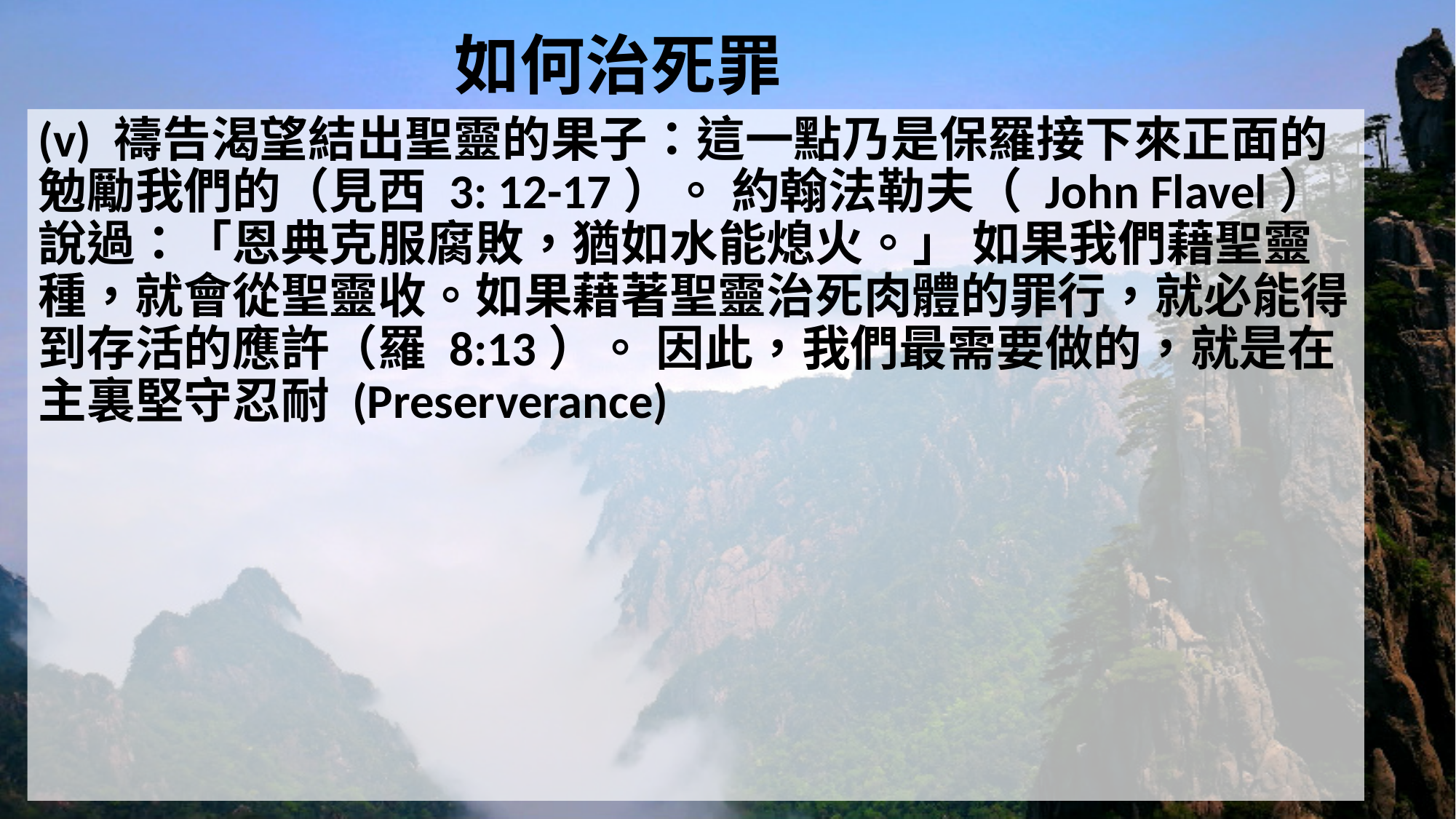

# 如何治死罪
(v) 禱告渴望結出聖靈的果子：這一點乃是保羅接下來正面的勉勵我們的（見西 3: 12-17）。 約翰法勒夫（ John Flavel）說過：「恩典克服腐敗，猶如水能熄火。」 如果我們藉聖靈種，就會從聖靈收。如果藉著聖靈治死肉體的罪行，就必能得到存活的應許（羅 8:13）。 因此，我們最需要做的，就是在主裏堅守忍耐 (Preserverance)